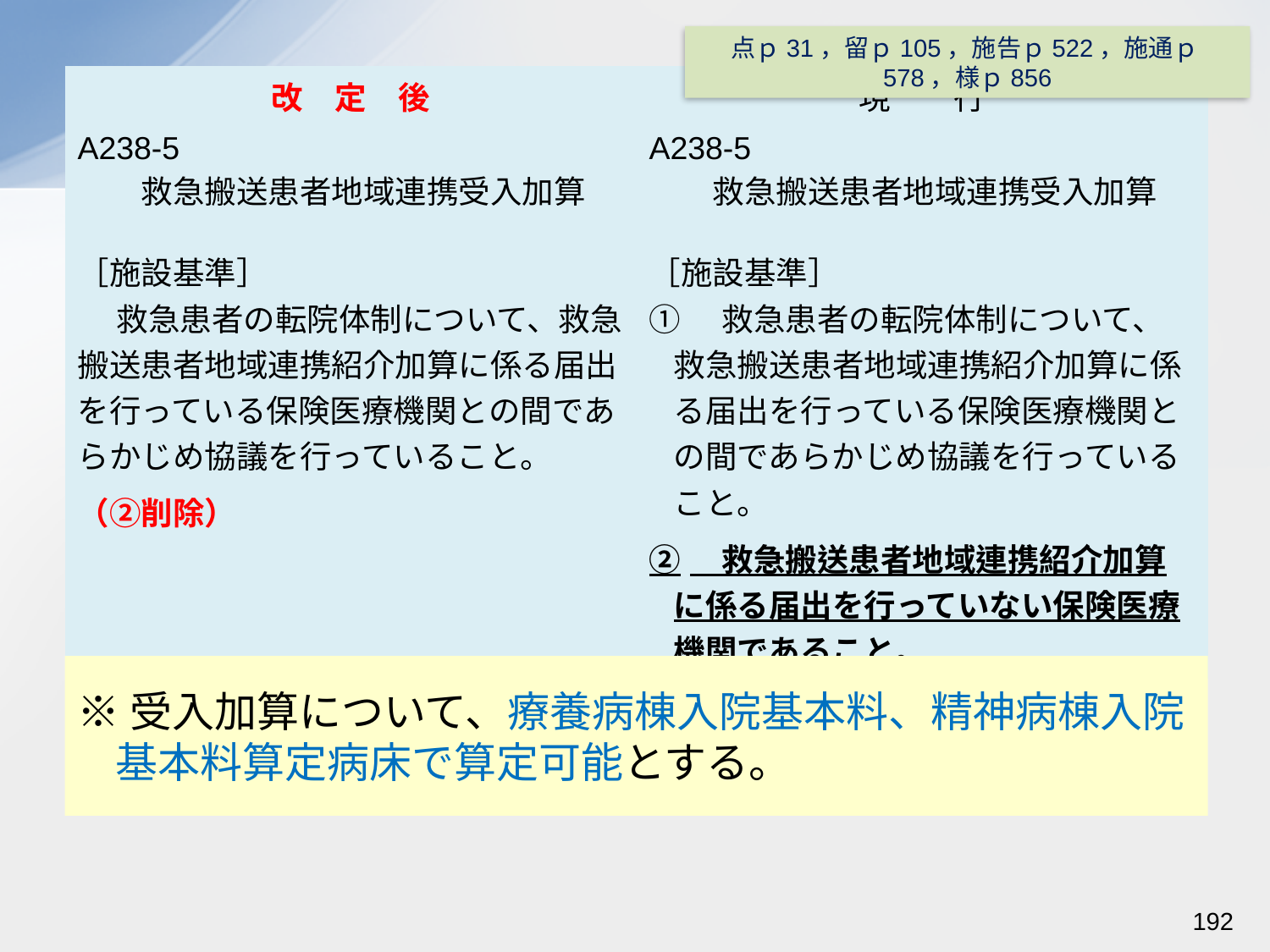

点ｐ31，留ｐ105，施告ｐ522，施通ｐ578，様ｐ856
| 改　定　後 | 現　　行 |
| --- | --- |
| A238-5 　　救急搬送患者地域連携受入加算 ［施設基準］ 　 救急患者の転院体制について、救急搬送患者地域連携紹介加算に係る届出を行っている保険医療機関との間であらかじめ協議を行っていること。 （②削除） | A238-5 　　救急搬送患者地域連携受入加算 ［施設基準］ ①　救急患者の転院体制について、救急搬送患者地域連携紹介加算に係る届出を行っている保険医療機関との間であらかじめ協議を行っていること。 ②　救急搬送患者地域連携紹介加算に係る届出を行っていない保険医療機関であること。 |
※受入加算について、療養病棟入院基本料、精神病棟入院基本料算定病床で算定可能とする。
192